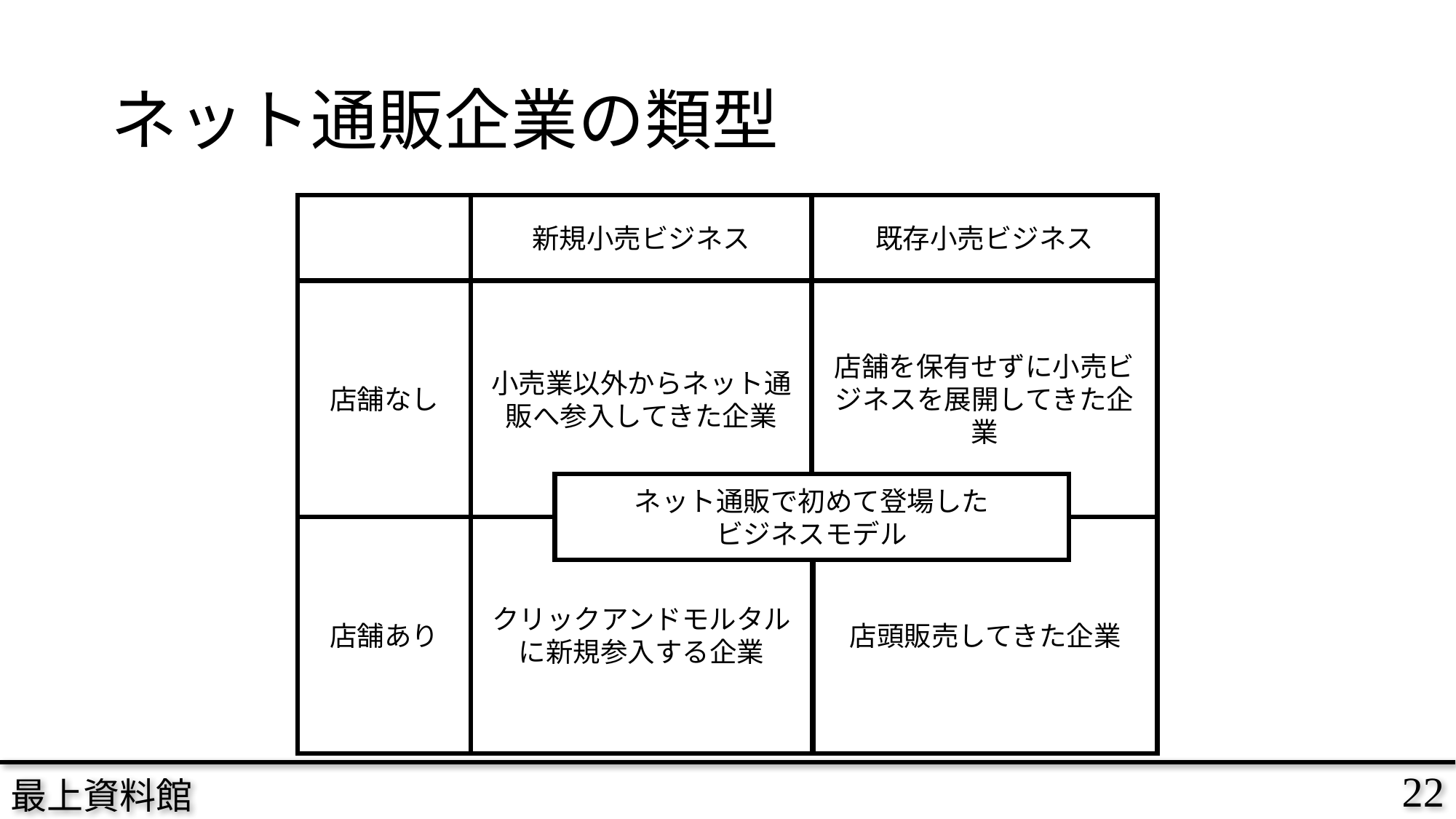

# ネット通販企業の類型

新規小売ビジネス
既存小売ビジネス
店舗なし
小売業以外からネット通販へ参入してきた企業
店舗を保有せずに小売ビジネスを展開してきた企業
ネット通販で初めて登場した
ビジネスモデル
店舗あり
クリックアンドモルタルに新規参入する企業
店頭販売してきた企業